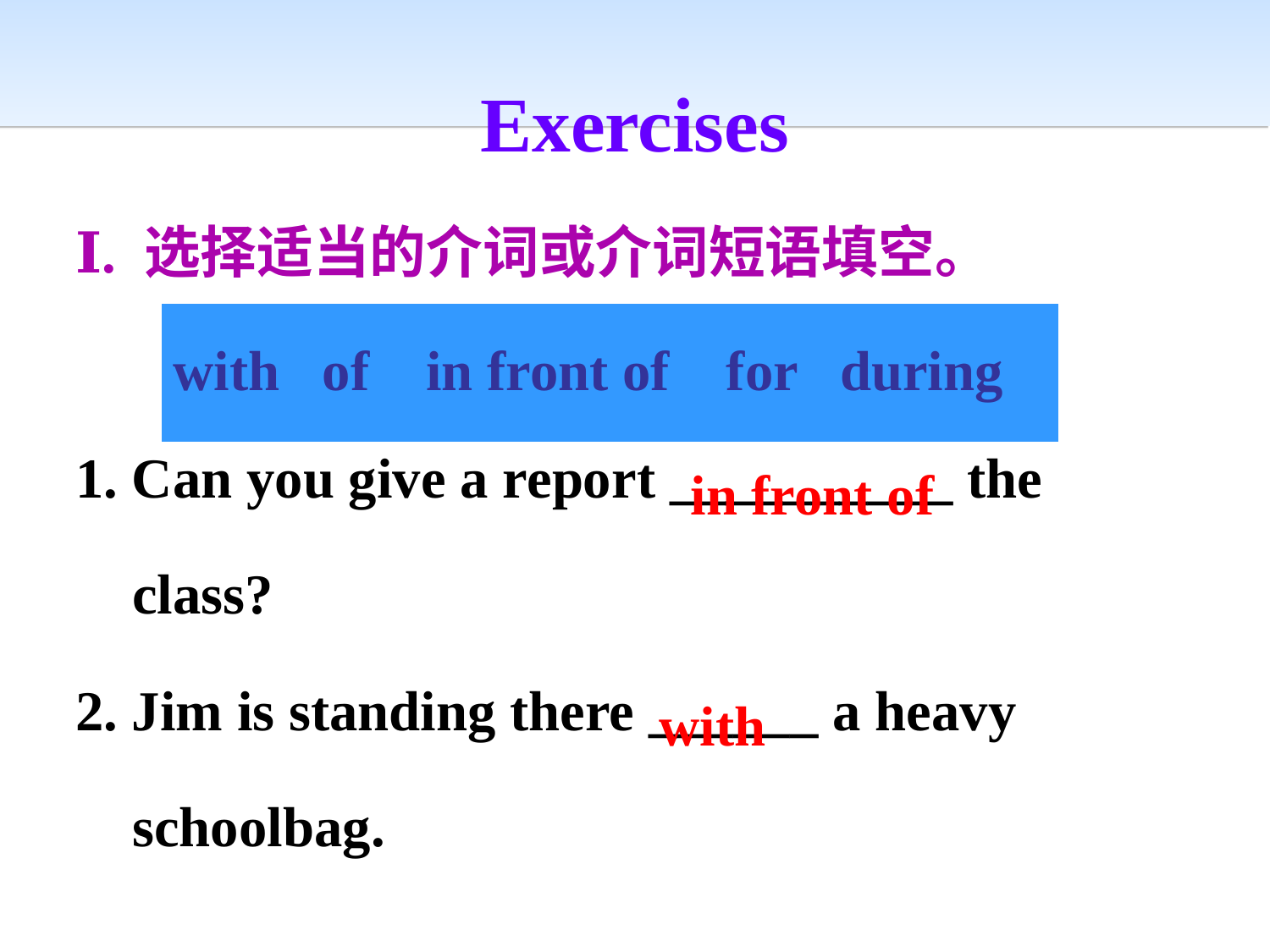

Exercises
Ⅰ. 选择适当的介词或介词短语填空。

1. Can you give a report __________ the
    class?
2. Jim is standing there ______ a heavy
    schoolbag.
| with of in front of for during |
| --- |
in front of
with